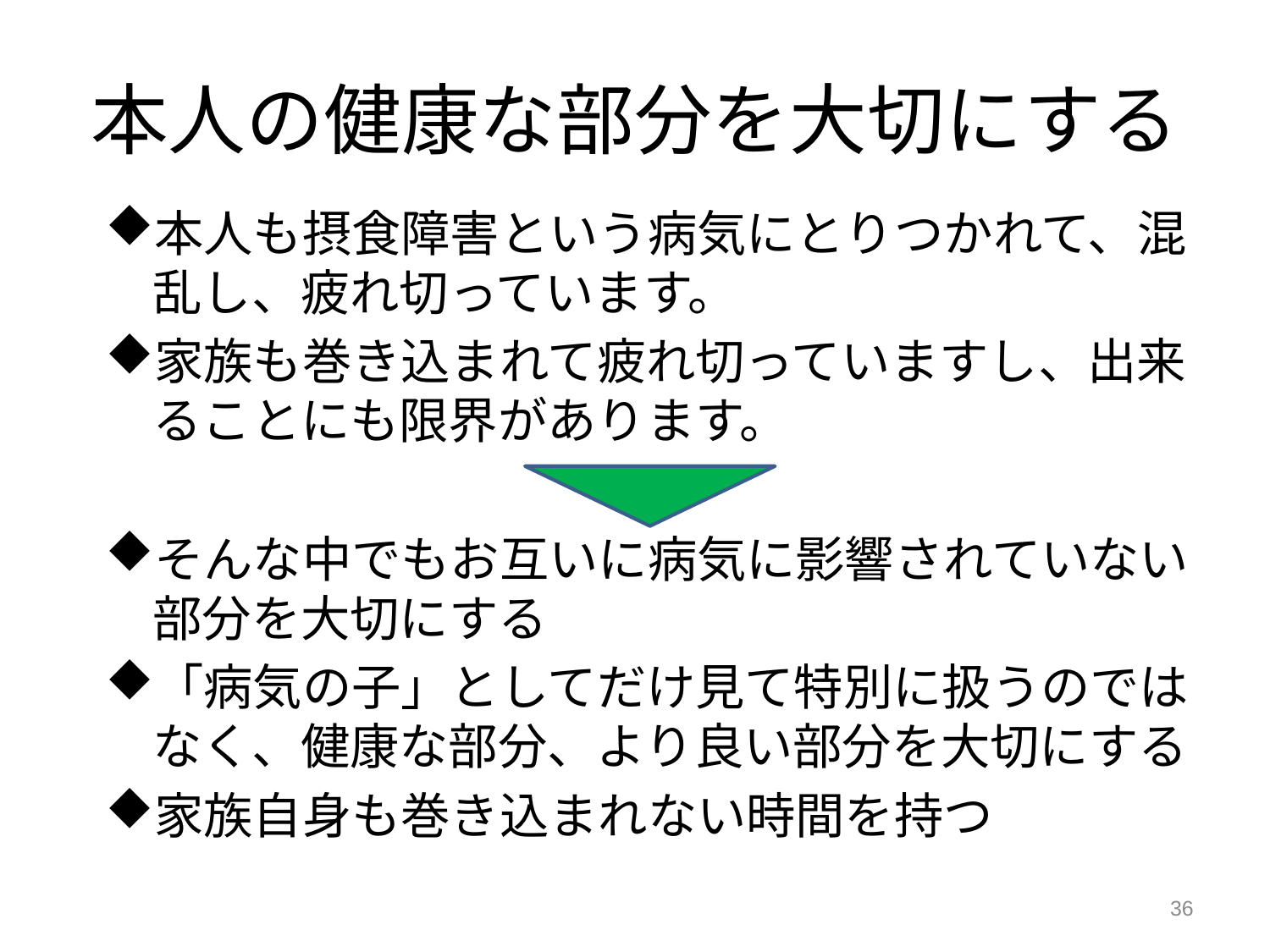

# 本人の健康な部分を大切にする
本人も摂食障害という病気にとりつかれて、混乱し、疲れ切っています。
家族も巻き込まれて疲れ切っていますし、出来ることにも限界があります。

そんな中でもお互いに病気に影響されていない部分を大切にする
「病気の子」としてだけ見て特別に扱うのではなく、健康な部分、より良い部分を大切にする
家族自身も巻き込まれない時間を持つ

36